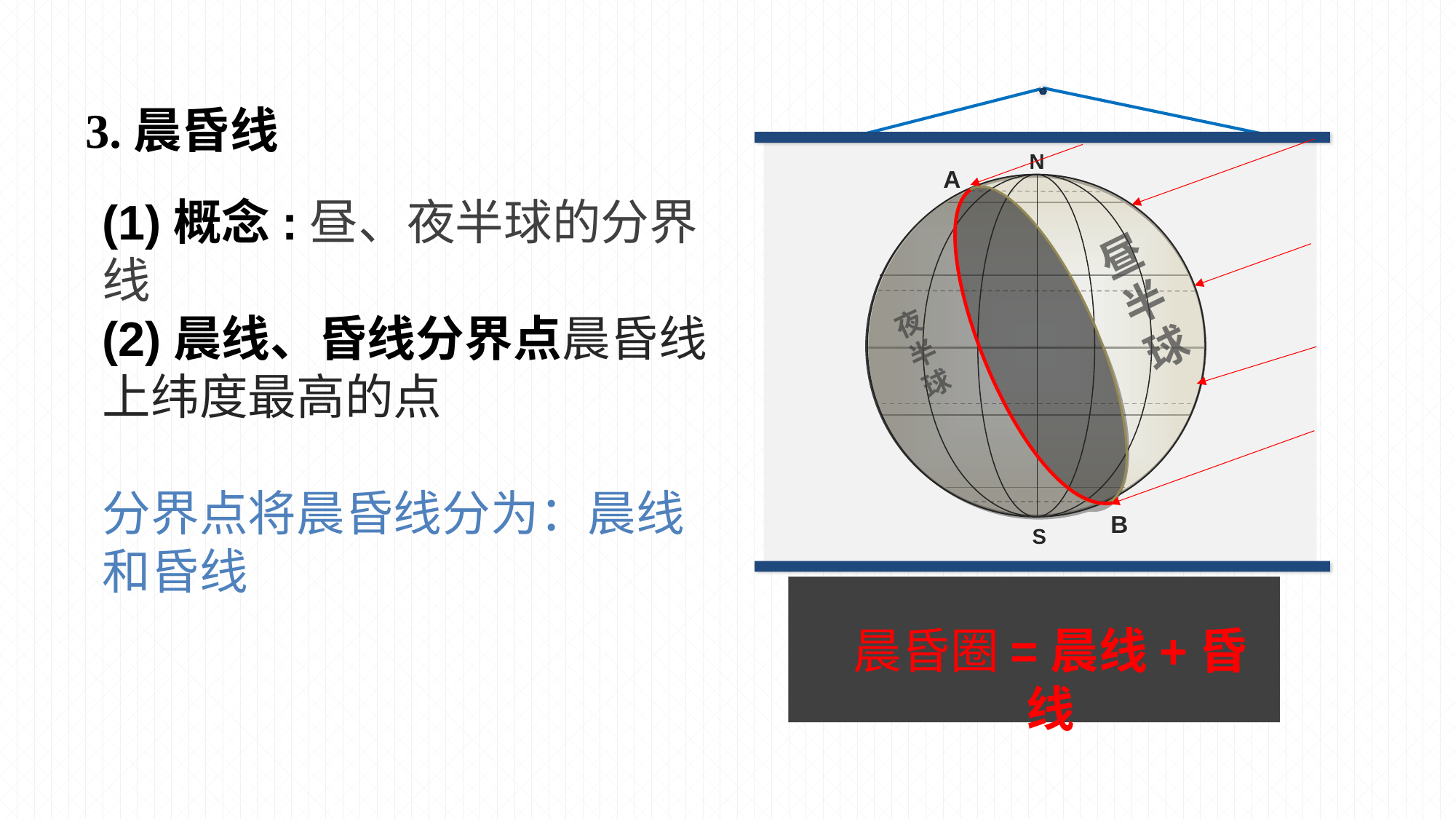

3.晨昏线

N

S

A
(1)概念:昼、夜半球的分界线
(2)晨线、昏线分界点晨昏线上纬度最高的点

分界点将晨昏线分为：晨线和昏线

昼
半
球

夜
半
球

B

晨昏圈=晨线+昏线